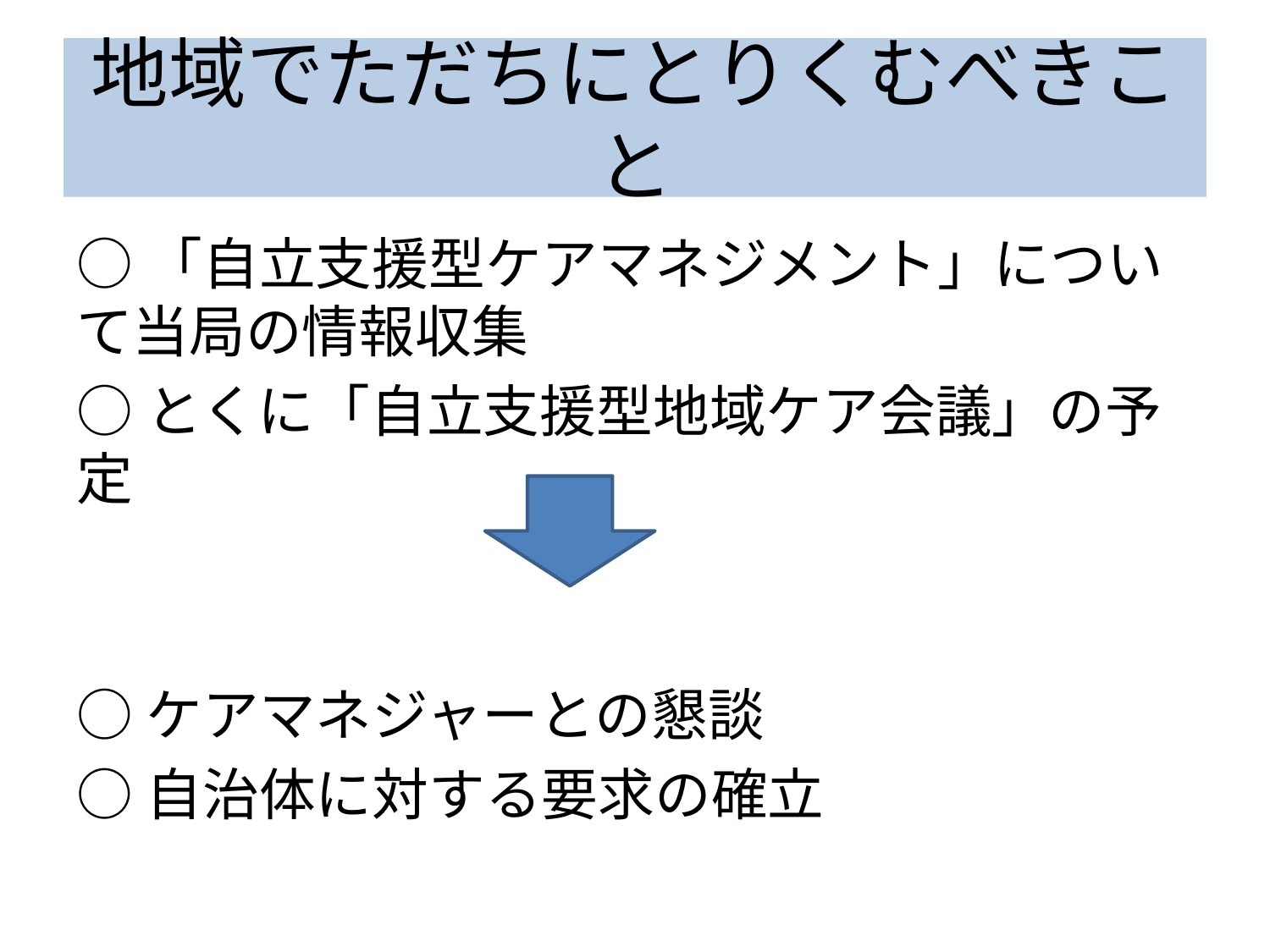

# 地域でただちにとりくむべきこと
○「自立支援型ケアマネジメント」について当局の情報収集
○とくに「自立支援型地域ケア会議」の予定

○ケアマネジャーとの懇談
○自治体に対する要求の確立